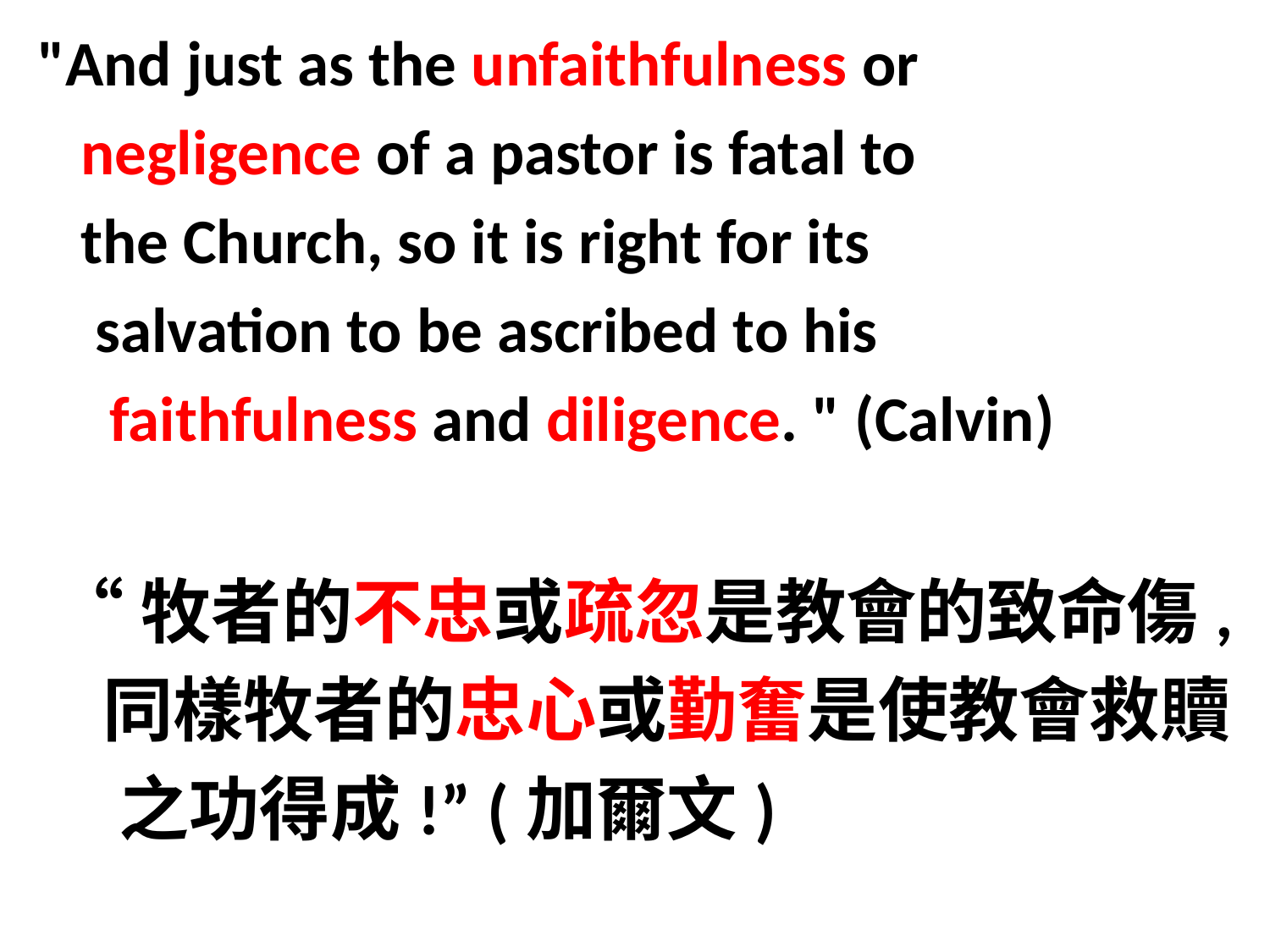

"And just as the unfaithfulness or
   negligence of a pastor is fatal to
   the Church, so it is right for its
    salvation to be ascribed to his
     faithfulness and diligence. " (Calvin)

 “牧者的不忠或疏忽是教會的致命傷,
   同樣牧者的忠心或勤奮是使教會救贖
    之功得成!” (加爾文)